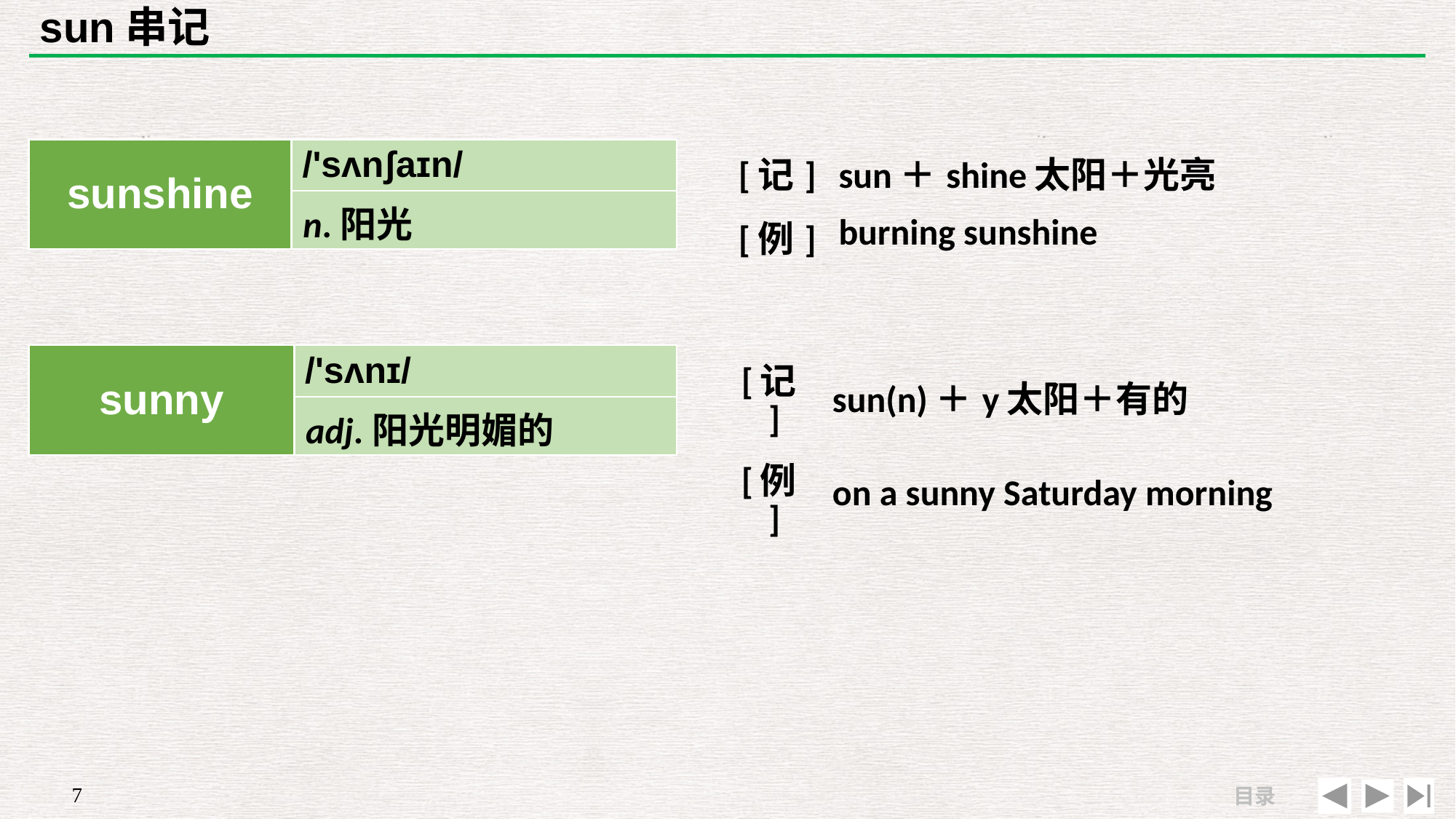

# sun串记

| sunshine | /'sʌnʃaɪn/ |
| --- | --- |
|  |  |
| [记] | sun＋shine太阳＋光亮 |
| --- | --- |
| [例] | burning sunshine |
n.阳光
| sunny | /'sʌnɪ/ |
| --- | --- |
|  |  |
| [记] | sun(n)＋y太阳＋有的 |
| --- | --- |
| [例] | on a sunny Saturday morning |
adj.阳光明媚的